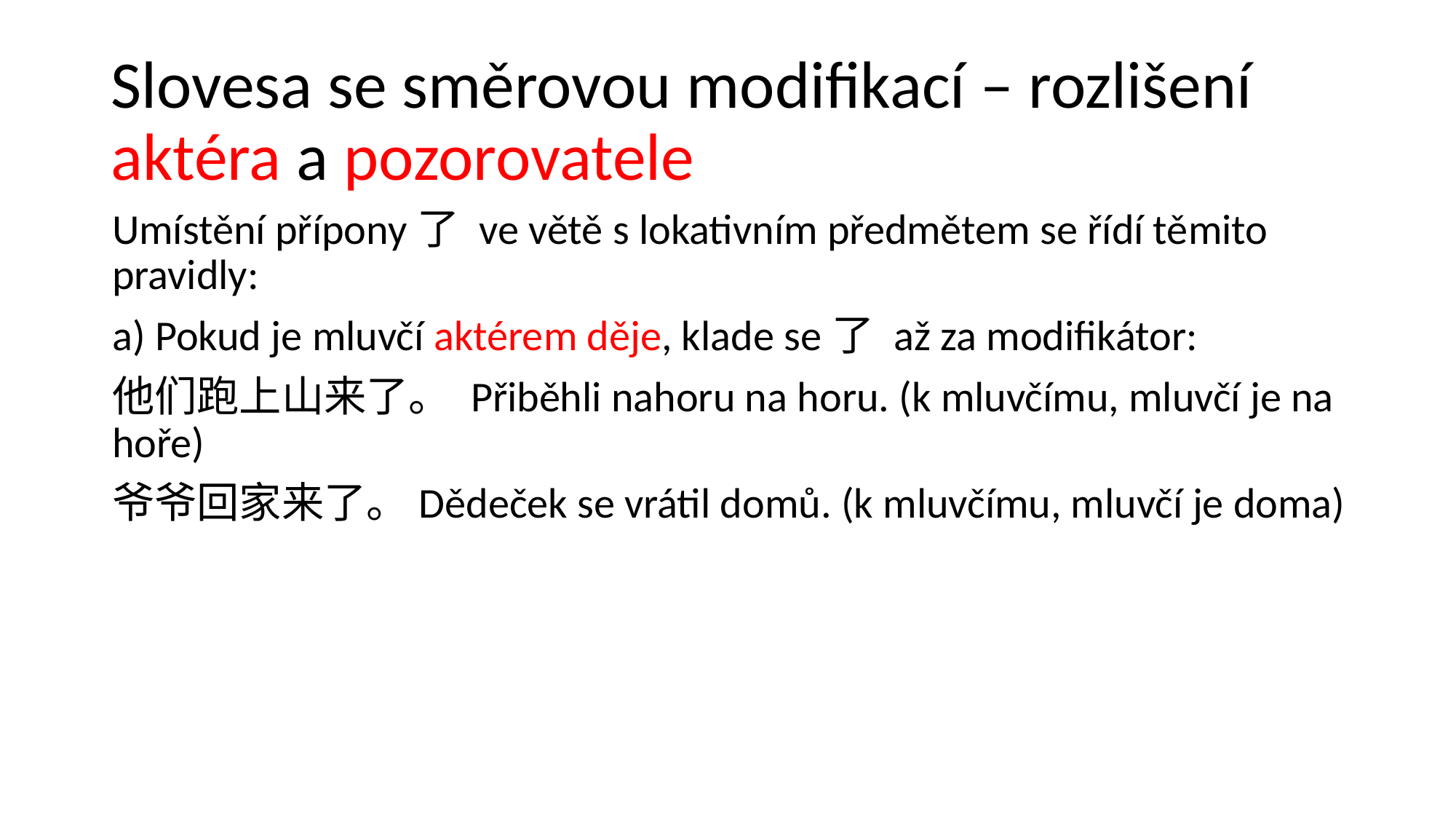

# Slovesa se směrovou modifikací – rozlišení aktéra a pozorovatele
Umístění přípony了 ve větě s lokativním předmětem se řídí těmito pravidly:
a) Pokud je mluvčí aktérem děje, klade se了 až za modifikátor:
他们跑上山来了。 Přiběhli nahoru na horu. (k mluvčímu, mluvčí je na hoře)
爷爷回家来了。Dědeček se vrátil domů. (k mluvčímu, mluvčí je doma)